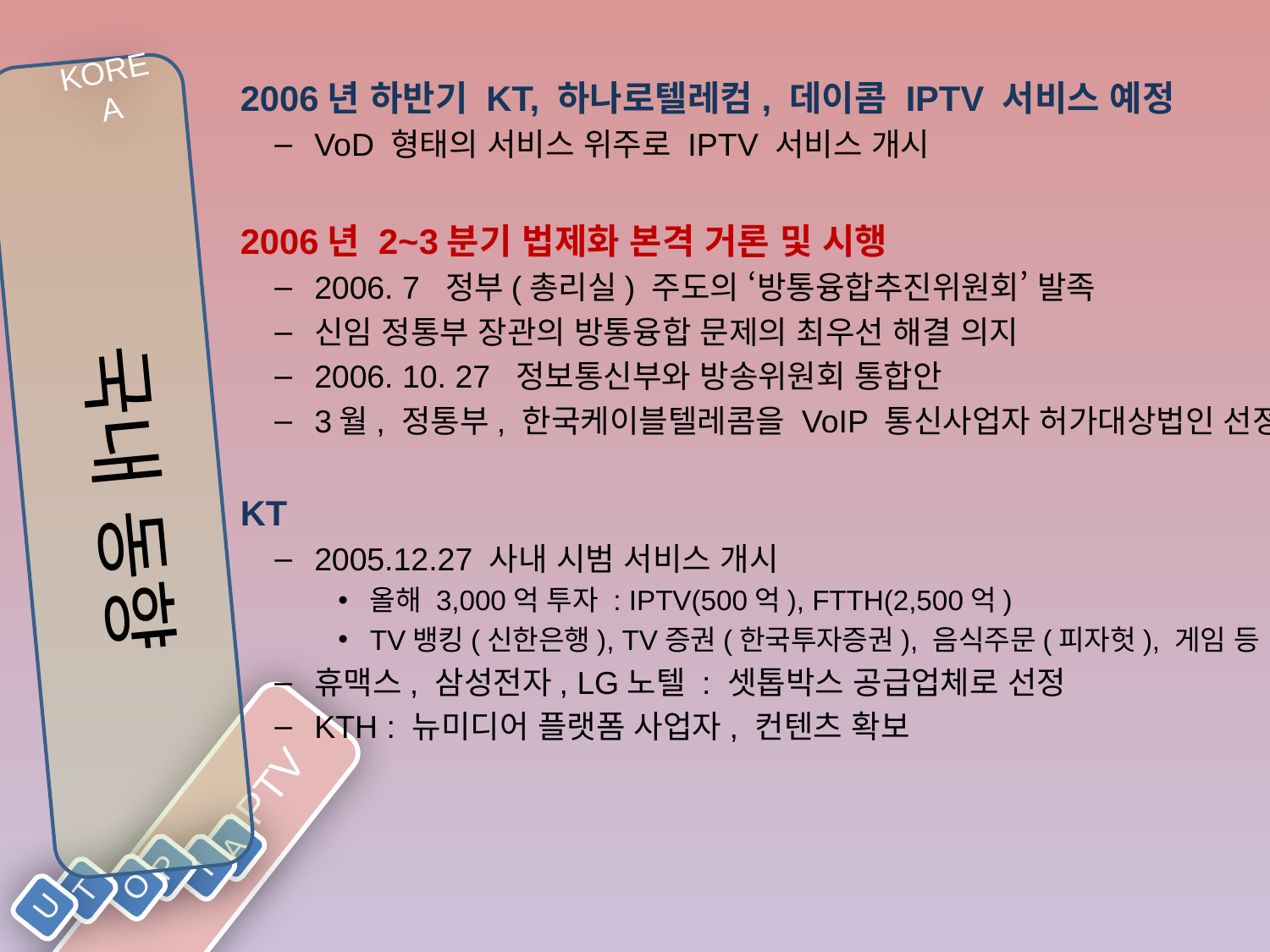

KOREA
   2006년 하반기 KT, 하나로텔레컴, 데이콤 IPTV 서비스 예정
VoD 형태의 서비스 위주로 IPTV 서비스 개시

   2006년 2~3분기 법제화 본격 거론 및 시행
2006. 7  정부(총리실) 주도의 ‘방통융합추진위원회’ 발족
신임 정통부 장관의 방통융합 문제의 최우선 해결 의지
2006. 10. 27  정보통신부와 방송위원회 통합안
3월, 정통부, 한국케이블텔레콤을 VoIP 통신사업자 허가대상법인 선정

   KT
2005.12.27 사내 시범 서비스 개시
올해 3,000억 투자 : IPTV(500억), FTTH(2,500억)
TV뱅킹(신한은행), TV증권(한국투자증권), 음식주문(피자헛), 게임 등
휴맥스, 삼성전자, LG노텔 : 셋톱박스 공급업체로 선정
KTH : 뉴미디어 플랫폼 사업자, 컨텐츠 확보

국내 동향